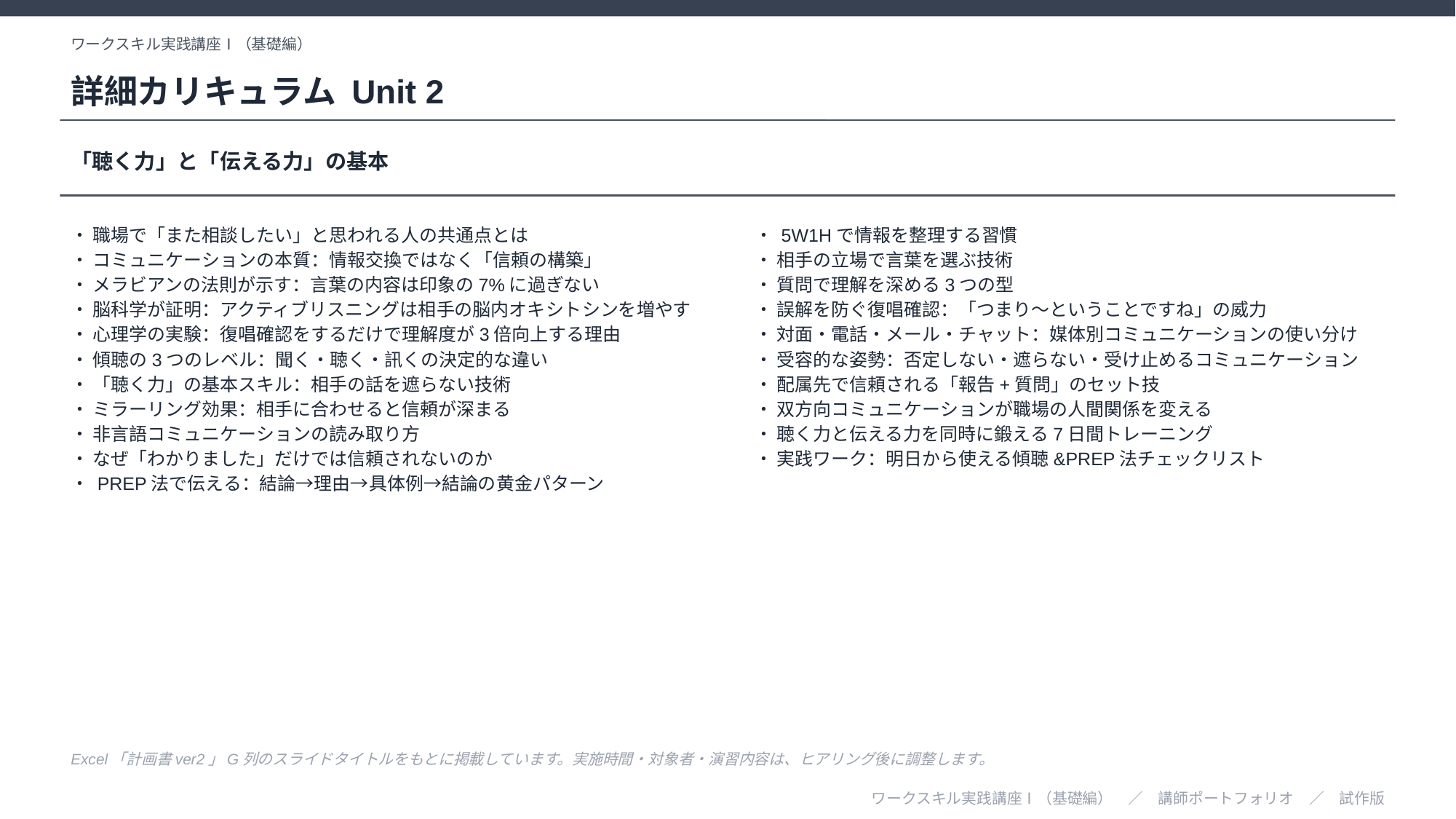

ワークスキル実践講座Ⅰ（基礎編）
詳細カリキュラム Unit 2

「聴く力」と「伝える力」の基本

・ 職場で「また相談したい」と思われる人の共通点とは
・ コミュニケーションの本質：情報交換ではなく「信頼の構築」
・ メラビアンの法則が示す：言葉の内容は印象の7%に過ぎない
・ 脳科学が証明：アクティブリスニングは相手の脳内オキシトシンを増やす
・ 心理学の実験：復唱確認をするだけで理解度が3倍向上する理由
・ 傾聴の3つのレベル：聞く・聴く・訊くの決定的な違い
・ 「聴く力」の基本スキル：相手の話を遮らない技術
・ ミラーリング効果：相手に合わせると信頼が深まる
・ 非言語コミュニケーションの読み取り方
・ なぜ「わかりました」だけでは信頼されないのか
・ PREP法で伝える：結論→理由→具体例→結論の黄金パターン
・ 5W1Hで情報を整理する習慣
・ 相手の立場で言葉を選ぶ技術
・ 質問で理解を深める3つの型
・ 誤解を防ぐ復唱確認：「つまり〜ということですね」の威力
・ 対面・電話・メール・チャット：媒体別コミュニケーションの使い分け
・ 受容的な姿勢：否定しない・遮らない・受け止めるコミュニケーション
・ 配属先で信頼される「報告+質問」のセット技
・ 双方向コミュニケーションが職場の人間関係を変える
・ 聴く力と伝える力を同時に鍛える7日間トレーニング
・ 実践ワーク：明日から使える傾聴&PREP法チェックリスト
Excel「計画書ver2」G列のスライドタイトルをもとに掲載しています。実施時間・対象者・演習内容は、ヒアリング後に調整します。
ワークスキル実践講座Ⅰ（基礎編）　／　講師ポートフォリオ　／　試作版